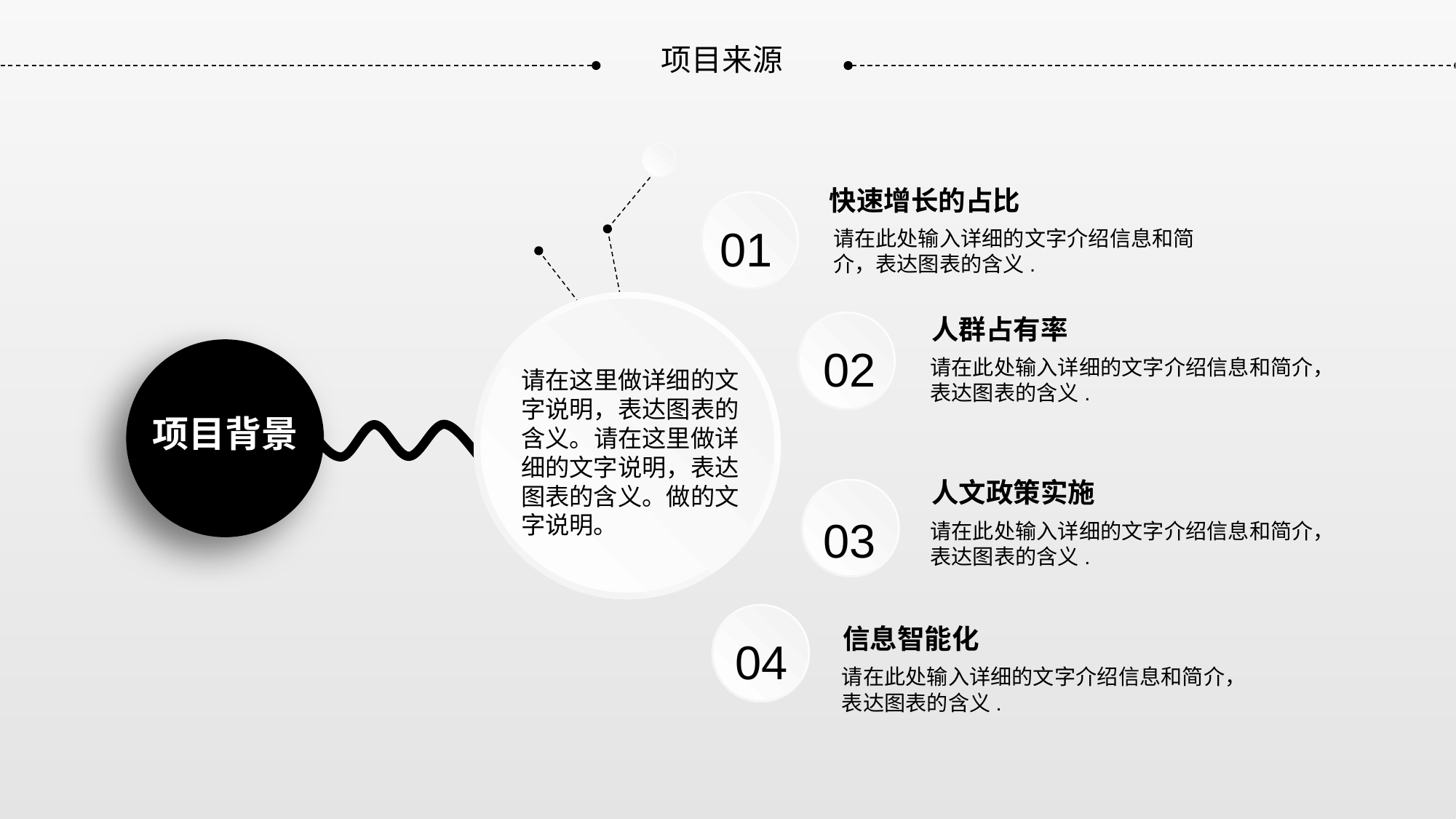

项目来源

快速增长的占比

01
请在此处输入详细的文字介绍信息和简介，表达图表的含义.

人群占有率

02

请在此处输入详细的文字介绍信息和简介，表达图表的含义.

请在这里做详细的文字说明，表达图表的含义。请在这里做详细的文字说明，表达图表的含义。做的文字说明。
项目背景

人文政策实施

03
请在此处输入详细的文字介绍信息和简介，表达图表的含义.

信息智能化
04
请在此处输入详细的文字介绍信息和简介，表达图表的含义.